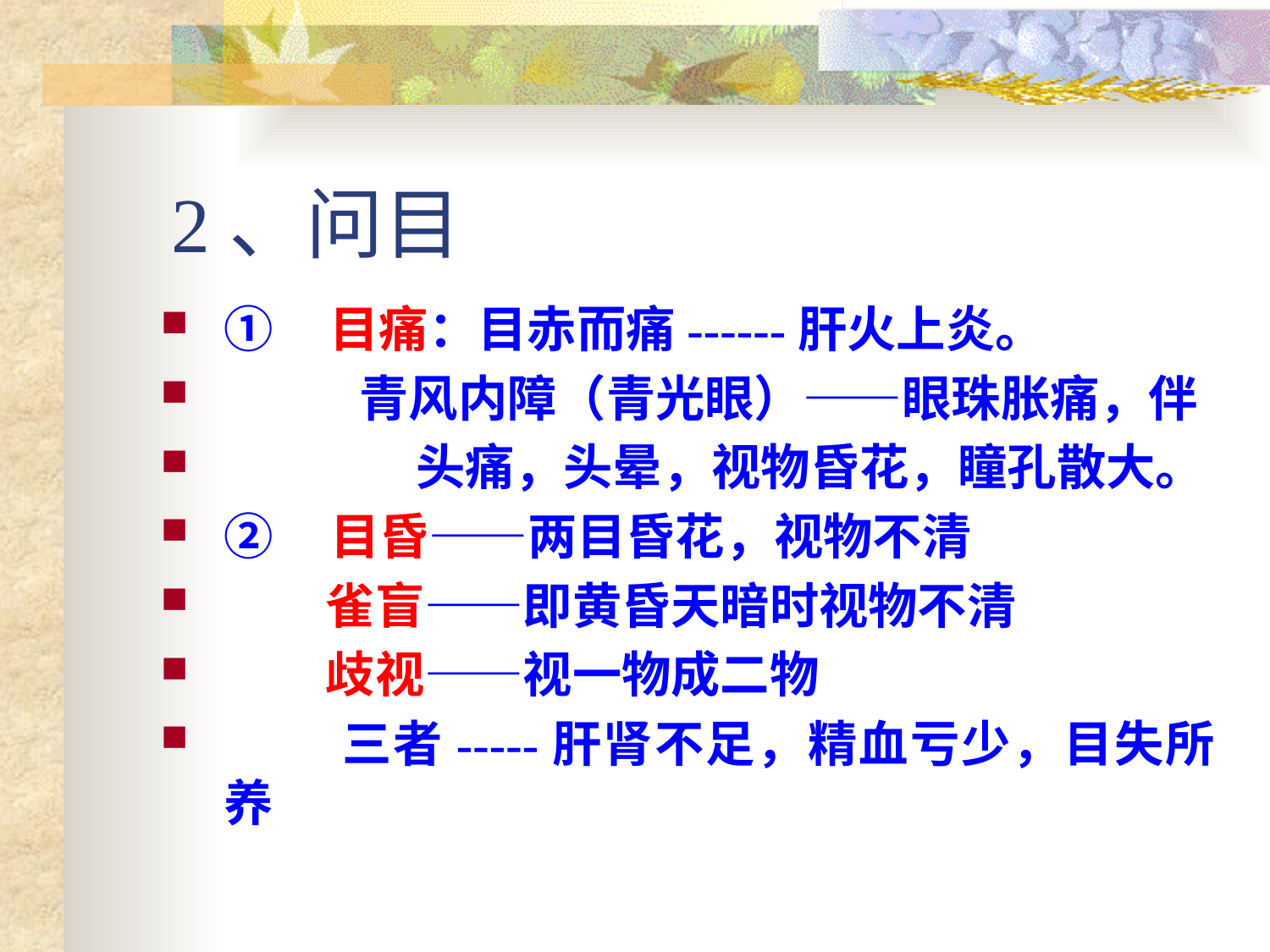

2、问目
①    目痛：目赤而痛------肝火上炎。
           青风内障（青光眼）——眼珠胀痛，伴
                头痛，头晕，视物昏花，瞳孔散大。
②    目昏——两目昏花，视物不清
        雀盲——即黄昏天暗时视物不清
        歧视——视一物成二物
        三者-----肝肾不足，精血亏少，目失所养